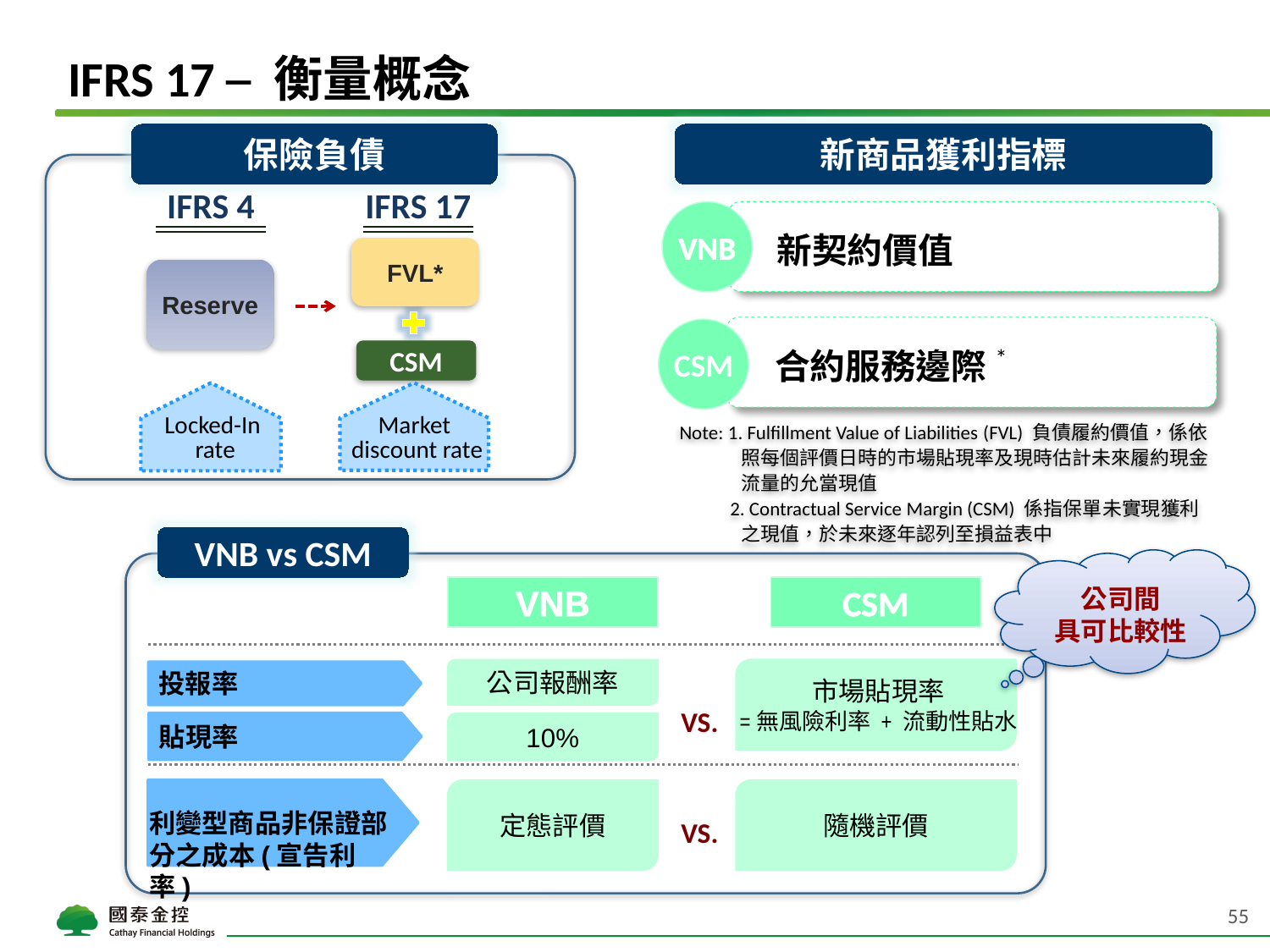

# IFRS 17 ─ 衡量概念
保險負債
新商品獲利指標

IFRS 4
IFRS 17
 新契約價值
VNB
FVL*
Reserve

 合約服務邊際*
CSM
CSM

Market
discount rate

Locked-In
rate
Note: 1. Fulfillment Value of Liabilities (FVL) 負債履約價值，係依照每個評價日時的市場貼現率及現時估計未來履約現金流量的允當現值
2. Contractual Service Margin (CSM) 係指保單未實現獲利之現值，於未來逐年認列至損益表中
VNB vs CSM

公司間
具可比較性

VNB
CSM
公司報酬率
市場貼現率
=無風險利率 + 流動性貼水
投報率
vs.
貼現率
10%

定態評價
隨機評價
利變型商品非保證部分之成本(宣告利率)
vs.
55